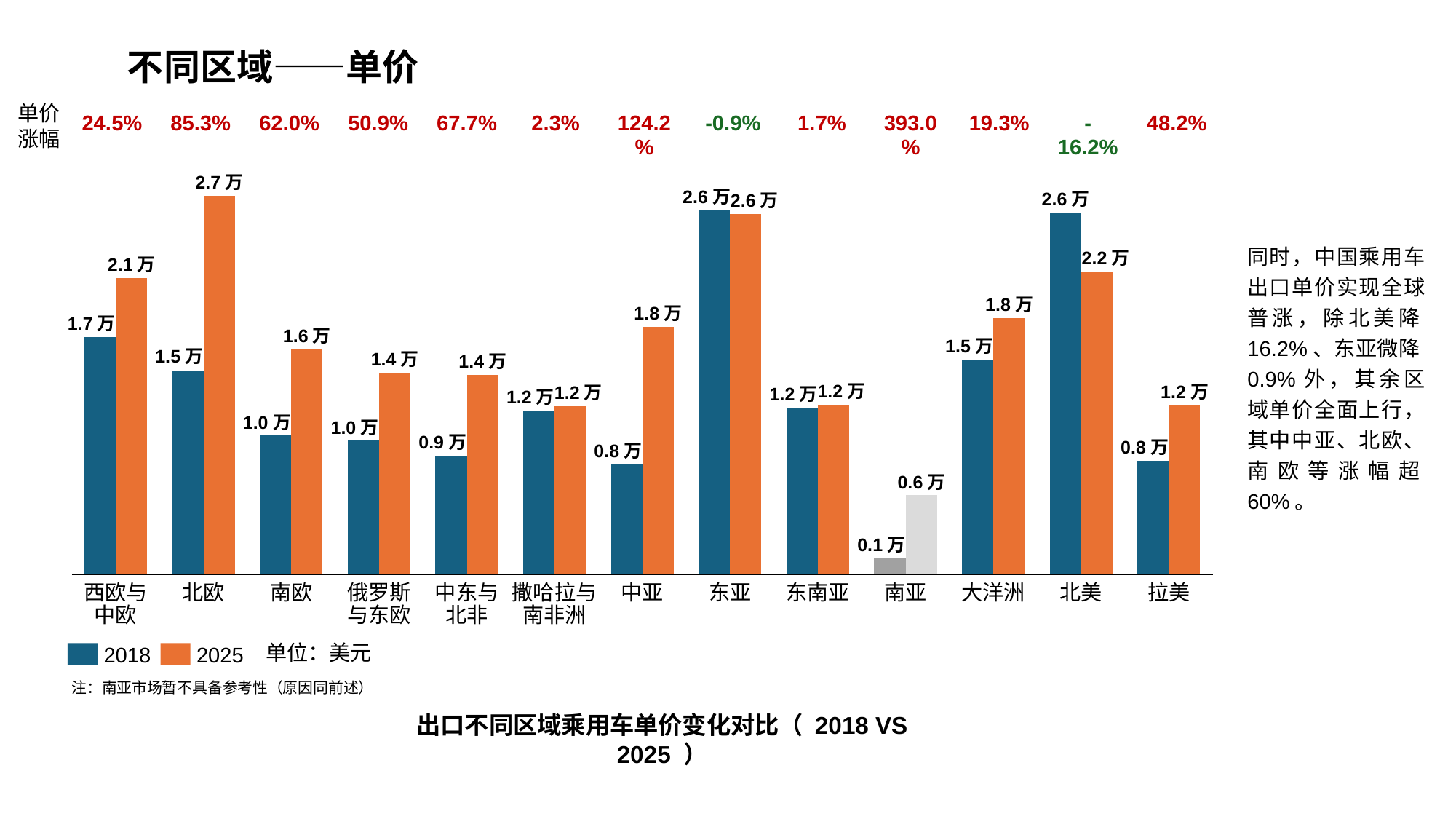

不同区域——单价
单价涨幅
| 24.5% | 85.3% | 62.0% | 50.9% | 67.7% | 2.3% | 124.2% | -0.9% | 1.7% | 393.0% | 19.3% | -16.2% | 48.2% |
| --- | --- | --- | --- | --- | --- | --- | --- | --- | --- | --- | --- | --- |
2.7万

### Chart

| Category |  |  |
|---|---|---|
2.6万
2.6万
2.6万
同时，中国乘用车出口单价实现全球普涨，除北美降16.2%、东亚微降0.9%外，其余区域单价全面上行，其中中亚、北欧、南欧等涨幅超60%。
2.2万
2.1万
1.8万
1.8万
1.7万
1.6万
1.5万
1.5万
1.4万
1.4万
1.2万
1.2万
1.2万
1.2万
1.2万
1.0万
1.0万
0.9万
0.8万
0.8万
0.6万
0.1万
西欧与中欧
北欧
南欧
俄罗斯与东欧
中东与北非
撒哈拉与南非洲
中亚
东亚
东南亚
南亚
大洋洲
北美
拉美
单位：美元

2018
2025
注：南亚市场暂不具备参考性（原因同前述）
出口不同区域乘用车单价变化对比（ 2018 VS 2025 ）